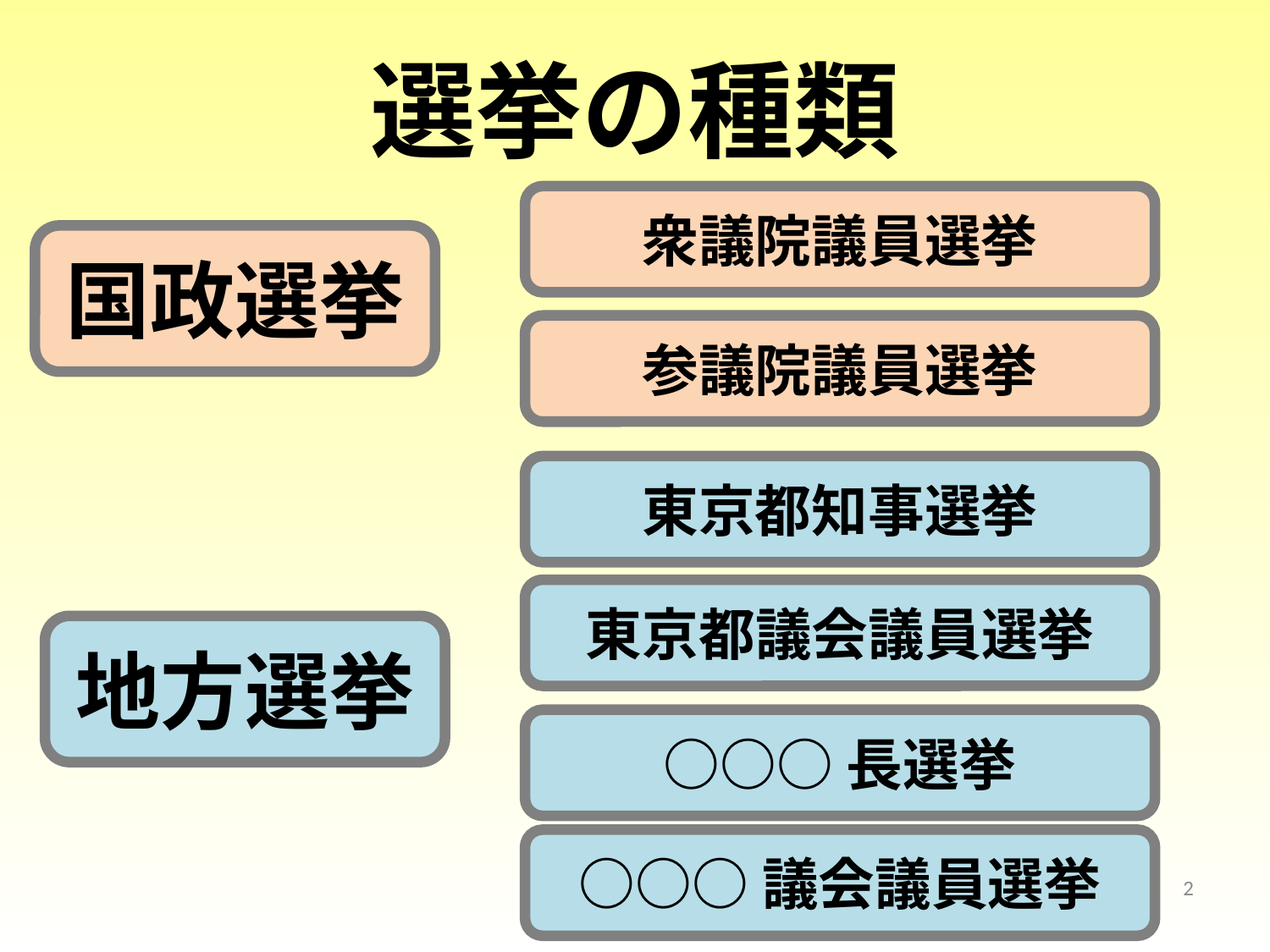

選挙の種類
衆議院議員選挙

国政選挙
参議院議員選挙
東京都知事選挙
東京都議会議員選挙
地方選挙
○○○長選挙
○○○議会議員選挙
2